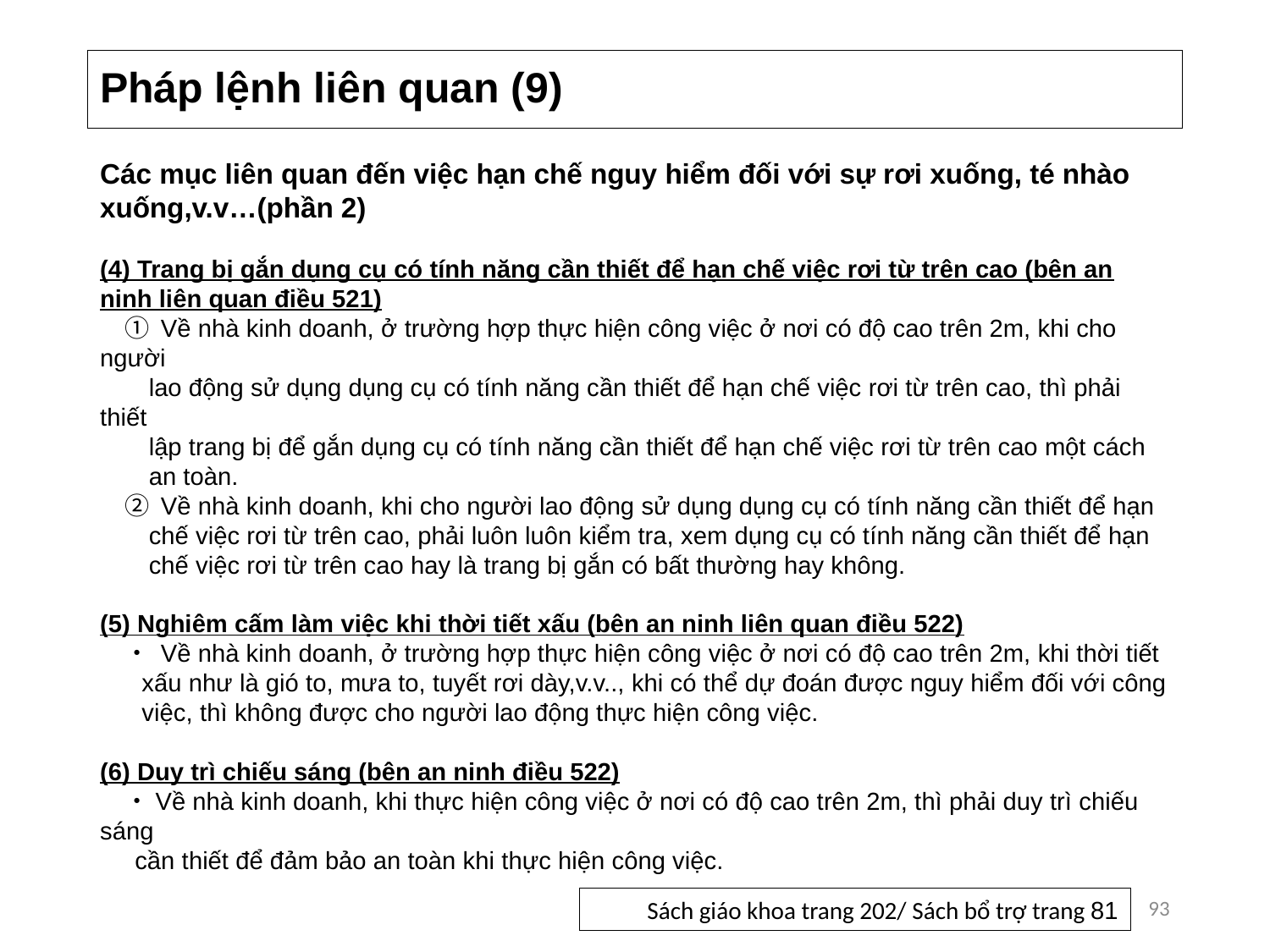

# Pháp lệnh liên quan (9)
Các mục liên quan đến việc hạn chế nguy hiểm đối với sự rơi xuống, té nhào xuống,v.v…(phần 2)

(4) Trang bị gắn dụng cụ có tính năng cần thiết để hạn chế việc rơi từ trên cao (bên an ninh liên quan điều 521)
　① Về nhà kinh doanh, ở trường hợp thực hiện công việc ở nơi có độ cao trên 2m, khi cho người
       lao động sử dụng dụng cụ có tính năng cần thiết để hạn chế việc rơi từ trên cao, thì phải thiết
       lập trang bị để gắn dụng cụ có tính năng cần thiết để hạn chế việc rơi từ trên cao một cách
       an toàn.
　② Về nhà kinh doanh, khi cho người lao động sử dụng dụng cụ có tính năng cần thiết để hạn
       chế việc rơi từ trên cao, phải luôn luôn kiểm tra, xem dụng cụ có tính năng cần thiết để hạn
       chế việc rơi từ trên cao hay là trang bị gắn có bất thường hay không.

(5) Nghiêm cấm làm việc khi thời tiết xấu (bên an ninh liên quan điều 522)
　・ Về nhà kinh doanh, ở trường hợp thực hiện công việc ở nơi có độ cao trên 2m, khi thời tiết
      xấu như là gió to, mưa to, tuyết rơi dày,v.v.., khi có thể dự đoán được nguy hiểm đối với công
      việc, thì không được cho người lao động thực hiện công việc.

(6) Duy trì chiếu sáng (bên an ninh điều 522)
　・Về nhà kinh doanh, khi thực hiện công việc ở nơi có độ cao trên 2m, thì phải duy trì chiếu sáng
     cần thiết để đảm bảo an toàn khi thực hiện công việc.
93
Sách giáo khoa trang 202/ Sách bổ trợ trang 81